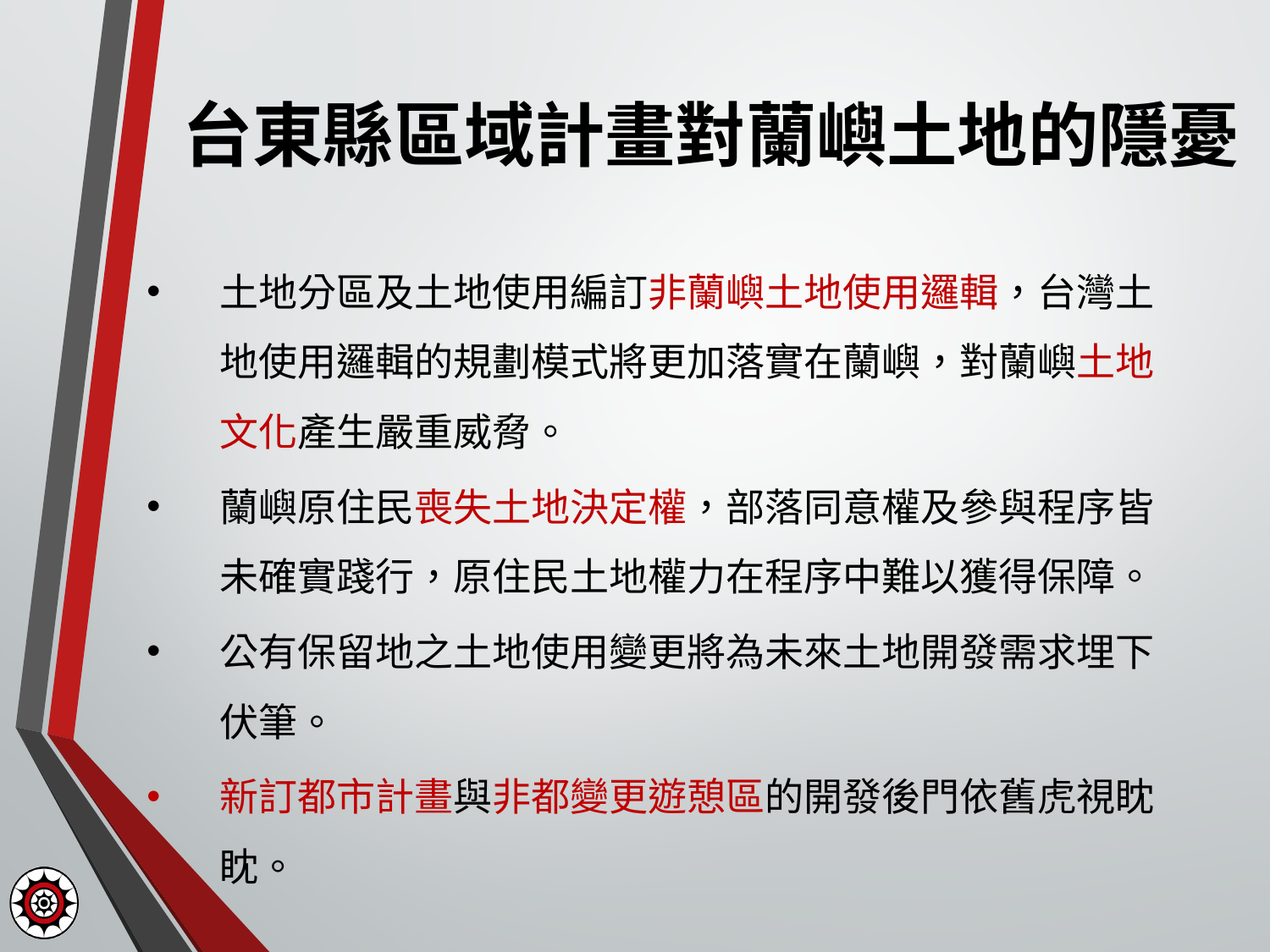

# 台東縣區域計畫對蘭嶼土地的隱憂
土地分區及土地使用編訂非蘭嶼土地使用邏輯，台灣土地使用邏輯的規劃模式將更加落實在蘭嶼，對蘭嶼土地文化產生嚴重威脅。
蘭嶼原住民喪失土地決定權，部落同意權及參與程序皆未確實踐行，原住民土地權力在程序中難以獲得保障。
公有保留地之土地使用變更將為未來土地開發需求埋下伏筆。
新訂都市計畫與非都變更遊憩區的開發後門依舊虎視眈眈。